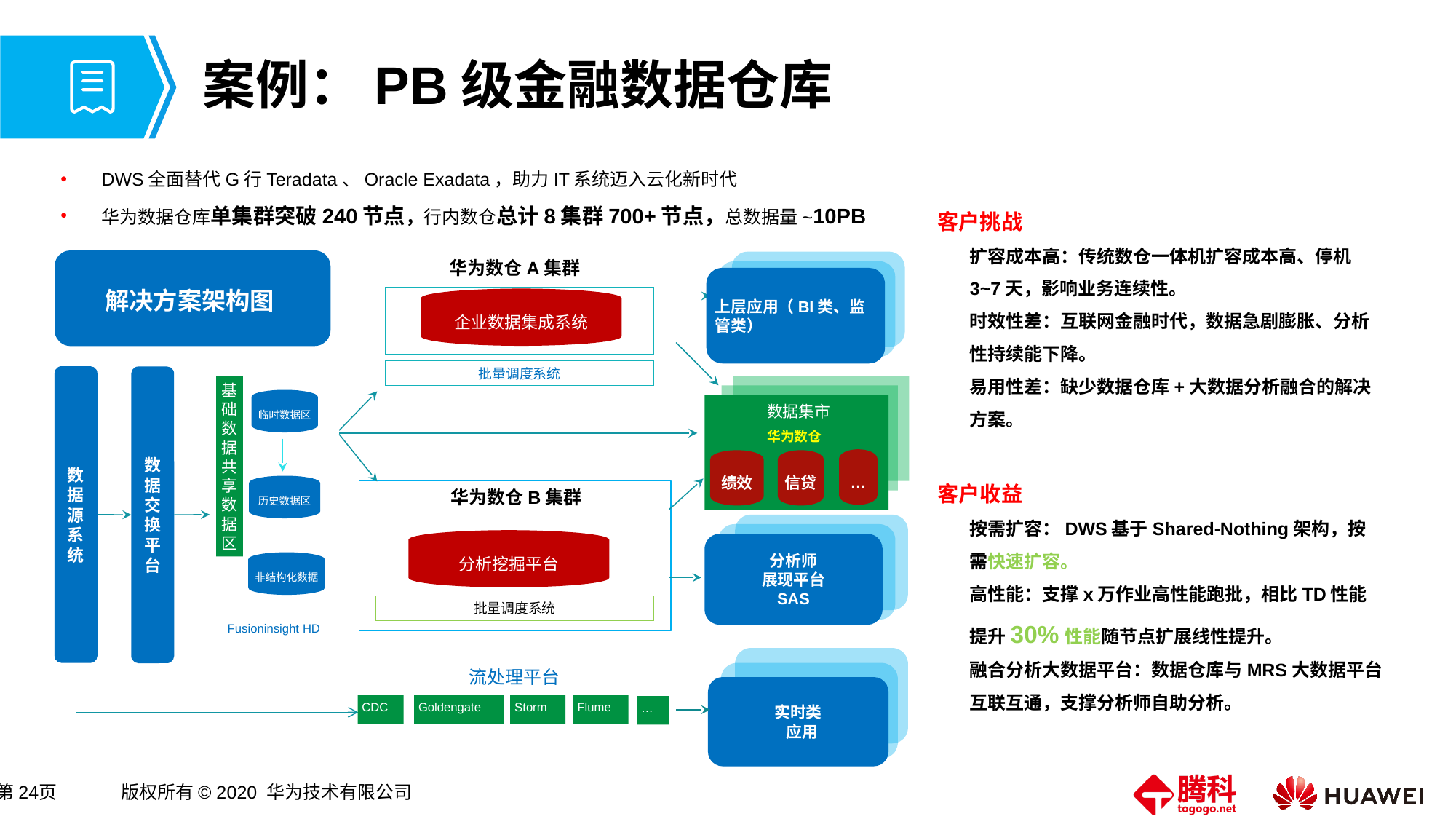

# 案例：PB级金融数据仓库
DWS全面替代G行Teradata、Oracle Exadata，助力IT系统迈入云化新时代
华为数据仓库单集群突破240节点，行内数仓总计8集群700+节点，总数据量~10PB
客户挑战
扩容成本高：传统数仓一体机扩容成本高、停机3~7天，影响业务连续性。
时效性差：互联网金融时代，数据急剧膨胀、分析性持续能下降。
易用性差：缺少数据仓库+大数据分析融合的解决方案。

客户收益
按需扩容：DWS基于Shared-Nothing架构，按需快速扩容。
高性能：支撑x万作业高性能跑批，相比TD性能提升30%性能随节点扩展线性提升。
融合分析大数据平台：数据仓库与MRS大数据平台互联互通，支撑分析师自助分析。

华为数仓A集群

上层应用（BI类、监管类）
集成型数据区
解决方案架构图

企业数据集成系统
批量调度系统
数据
源系统

基础数据共享数据区
临时数据区
历史数据区
非结构化数据
数据交换平台

数据集市
华为数仓
…
绩效
信贷

华为数仓B集群

分析挖掘平台
分析师
展现平台
SAS
批量调度系统
Fusioninsight HD

流处理平台

实时类
 应用
CDC
Goldengate
Storm
Flume
…